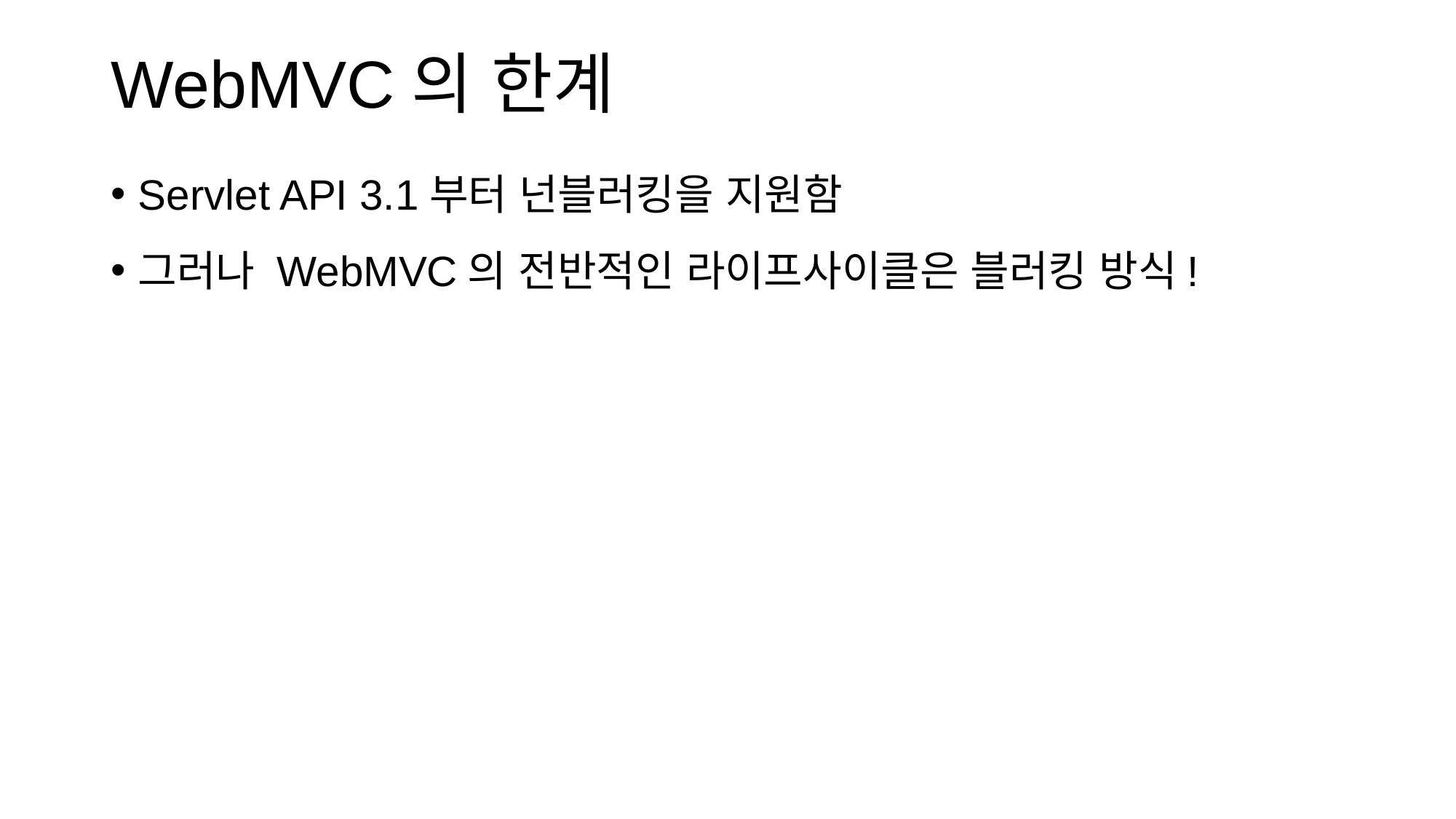

# WebMVC의 한계
Servlet API 3.1부터 넌블러킹을 지원함
그러나 WebMVC의 전반적인 라이프사이클은 블러킹 방식!